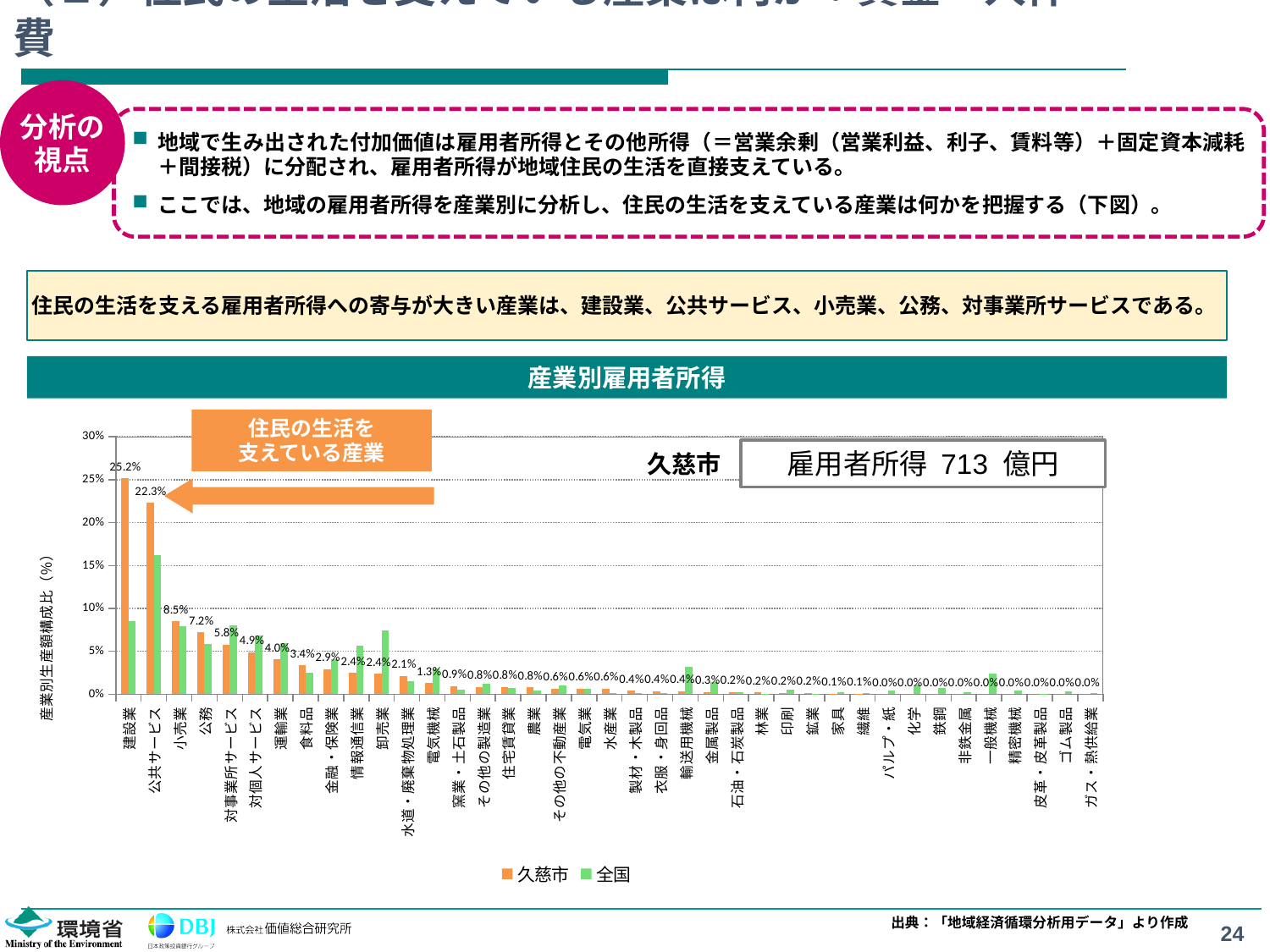

# （１）住民の生活を支えている産業は何か：賃金・人件費
分析の
視点
地域で生み出された付加価値は雇用者所得とその他所得（＝営業余剰（営業利益、利子、賃料等）＋固定資本減耗＋間接税）に分配され、雇用者所得が地域住民の生活を直接支えている。
ここでは、地域の雇用者所得を産業別に分析し、住民の生活を支えている産業は何かを把握する（下図）。
住民の生活を支える雇用者所得への寄与が大きい産業は、建設業、公共サービス、小売業、公務、対事業所サービスである。
産業別雇用者所得
住民の生活を
支えている産業

### Chart

| Category | 久慈市 | 全国 |
|---|---|---|
| 建設業 | 0.2518995168327788 | 0.08481911727337474 |
| 公共サービス | 0.22325603198016053 | 0.16222575419183244 |
| 小売業 | 0.08506902725973767 | 0.07939880900373551 |
| 公務 | 0.07202541076279198 | 0.058477360148744835 |
| 対事業所サービス | 0.05759289455804358 | 0.08005571880817802 |
| 対個人サービス | 0.04901179521717265 | 0.06834654326899618 |
| 運輸業 | 0.04032792194698541 | 0.05954183407557934 |
| 食料品 | 0.03357199845519651 | 0.025366697411612744 |
| 金融・保険業 | 0.029045612766339882 | 0.04075881890226105 |
| 情報通信業 | 0.024469333924138872 | 0.05695963092213788 |
| 卸売業 | 0.023645508952537236 | 0.07387389570898992 |
| 水道・廃棄物処理業 | 0.021014577286211436 | 0.01499648293898283 |
| 電気機械 | 0.013038011903839214 | 0.02961818690113167 |
| 窯業・土石製品 | 0.009476976741375428 | 0.005056535002305526 |
| その他の製造業 | 0.008415193268414514 | 0.012489260415884482 |
| 住宅賃貸業 | 0.008300036343228649 | 0.007394957451949727 |
| 農業 | 0.008114470108159206 | 0.004399052950990255 |
| その他の不動産業 | 0.006380613402960754 | 0.0105632122859164 |
| 電気業 | 0.006244400072510289 | 0.0063106230928362496 |
| 水産業 | 0.00617098939315379 | 0.0010436882320193073 |
| 製材・木製品 | 0.003880466760228019 | 0.0016134560336157858 |
| 衣服・身回品 | 0.003614604283836869 | 0.0017732958335175326 |
| 輸送用機械 | 0.0035640079131864792 | 0.03190517732276003 |
| 金属製品 | 0.002518439062877369 | 0.014587784116485189 |
| 石油・石炭製品 | 0.002408260800329601 | 0.0018596889557796123 |
| 林業 | 0.0021760650768895538 | 0.00017739819068516538 |
| 印刷 | 0.0017664228668141154 | 0.005460936886697861 |
| 鉱業 | 0.0015274002206944067 | 0.0005846068734136888 |
| 家具 | 0.0007918924132512652 | 0.0020382529344539916 |
| 繊維 | 0.0006821194261559533 | 0.001645119605990582 |
| パルプ・紙 | 0.0 | 0.0044678914270503516 |
| 化学 | 0.0 | 0.010682395101419873 |
| 鉄鋼 | 0.0 | 0.0072913764701156595 |
| 非鉄金属 | 0.0 | 0.002367670130896033 |
| 一般機械 | 0.0 | 0.023589174314573316 |
| 精密機械 | 0.0 | 0.003793468180560494 |
| 皮革・皮革製品 | 0.0 | 0.0003438091504002937 |
| ゴム製品 | 0.0 | 0.0028593524511988403 |
| ガス・熱供給業 | 0.0 | 0.0012629670329264383 |
雇用者所得 713 億円
久慈市

出典：「地域経済循環分析用データ」より作成
24